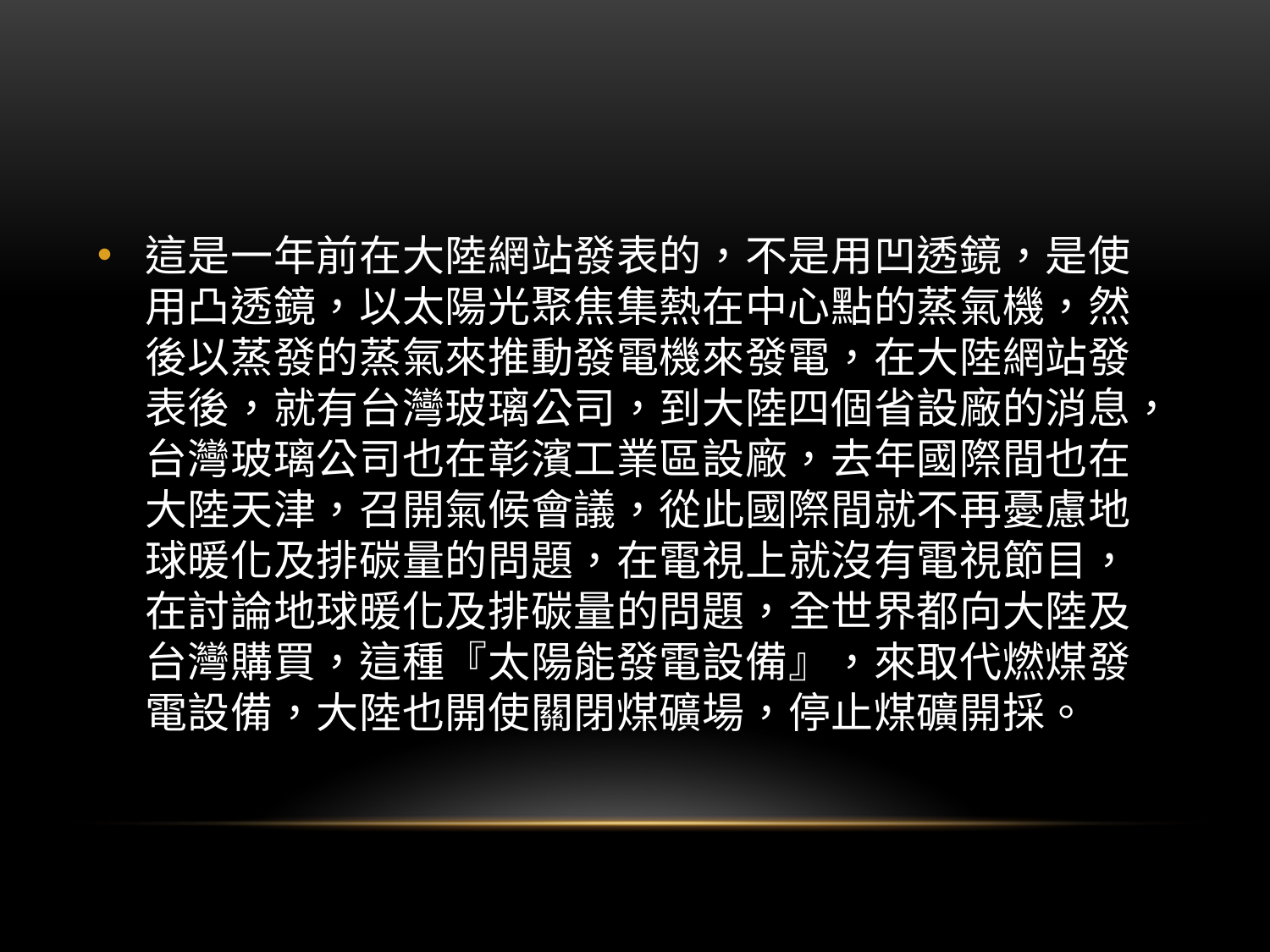

#
這是一年前在大陸網站發表的，不是用凹透鏡，是使用凸透鏡，以太陽光聚焦集熱在中心點的蒸氣機，然後以蒸發的蒸氣來推動發電機來發電，在大陸網站發表後，就有台灣玻璃公司，到大陸四個省設廠的消息，台灣玻璃公司也在彰濱工業區設廠，去年國際間也在大陸天津，召開氣候會議，從此國際間就不再憂慮地球暖化及排碳量的問題，在電視上就沒有電視節目，在討論地球暖化及排碳量的問題，全世界都向大陸及台灣購買，這種『太陽能發電設備』，來取代燃煤發電設備，大陸也開使關閉煤礦場，停止煤礦開採。